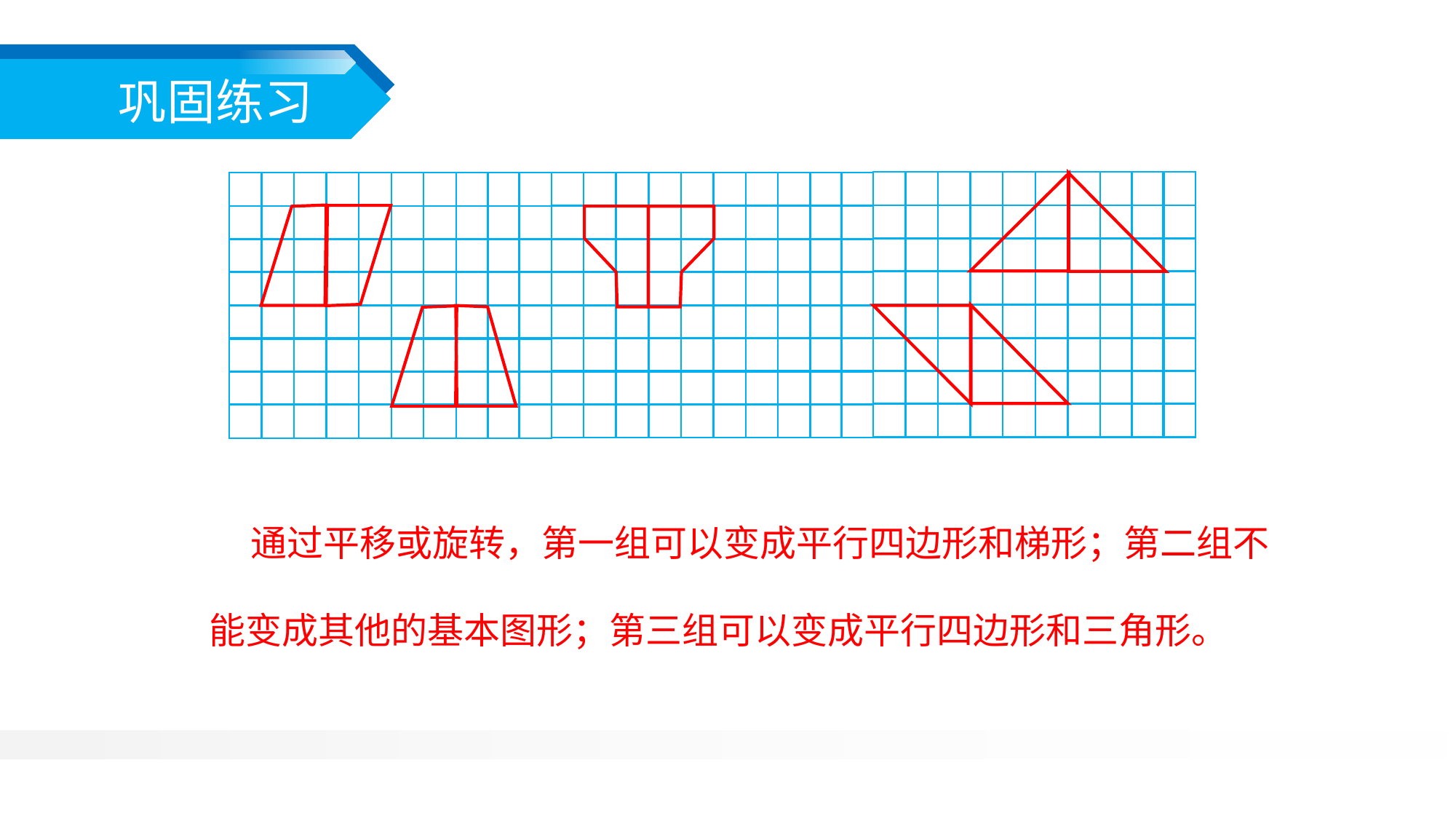

通过平移或旋转，第一组可以变成平行四边形和梯形；第二组不能变成其他的基本图形；第三组可以变成平行四边形和三角形。